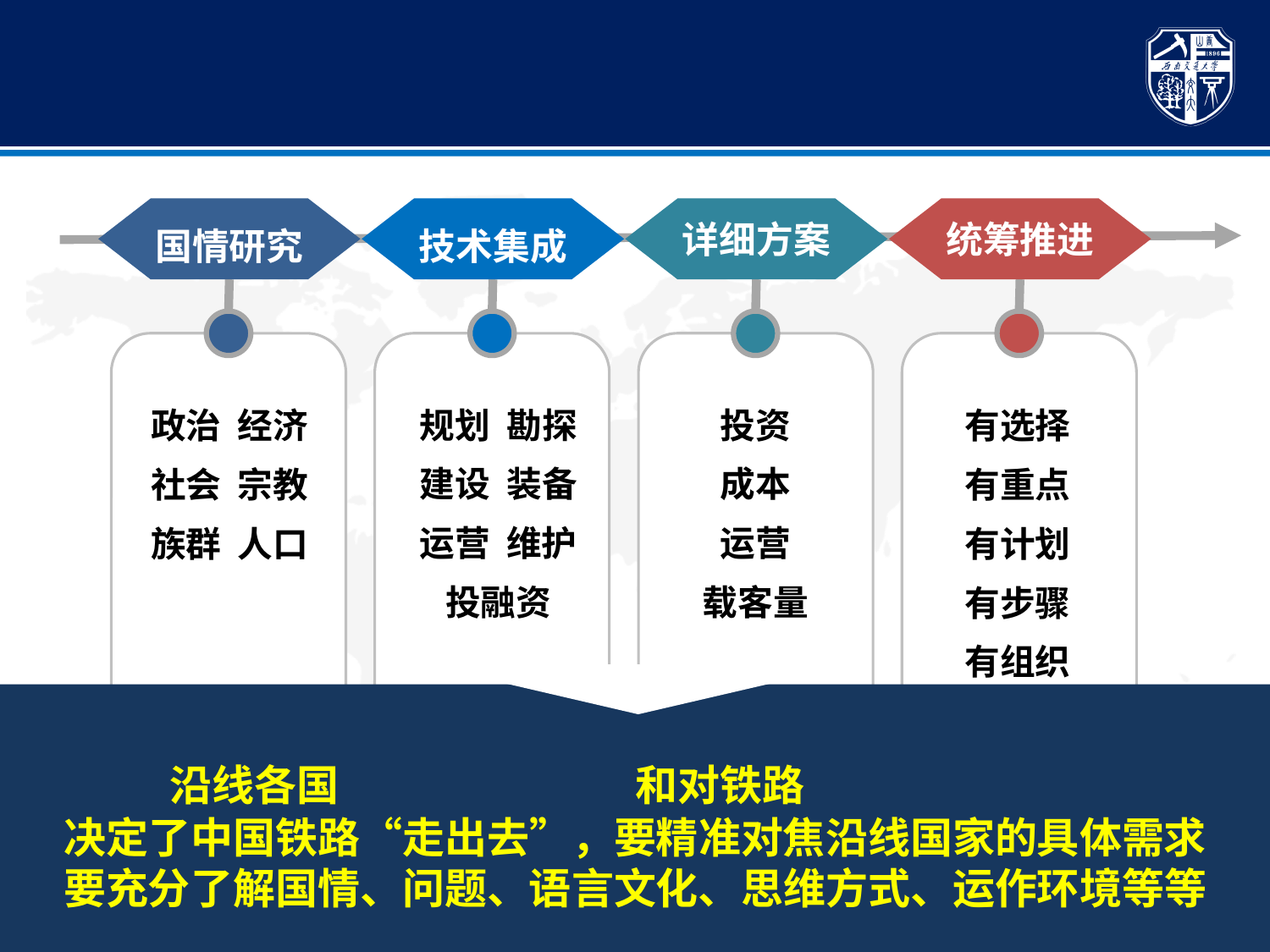

2、目标国国情的多样性和对铁路需求的差异性
国情研究
技术集成
详细方案
统筹推进

政治  经济
社会  宗教
族群  人口
规划  勘探
建设  装备
运营  维护
投融资
投资
成本
运营
载客量
有选择
有重点
有计划
有步骤
有组织

沿线各国国情的多样性和对铁路需求的差异性
决定了中国铁路“走出去”，要精准对焦沿线国家的具体需求
要充分了解国情、问题、语言文化、思维方式、运作环境等等